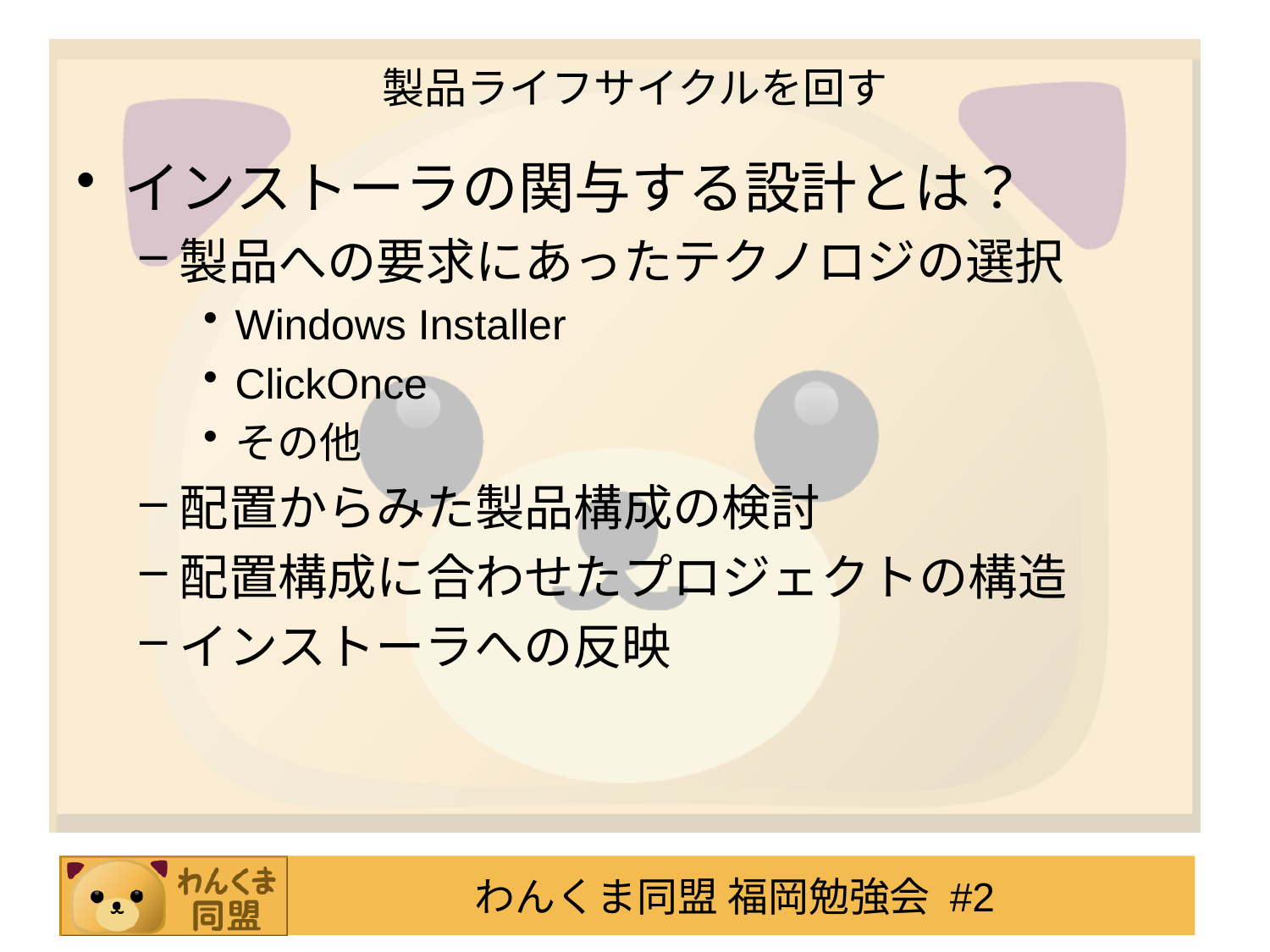

# 製品ライフサイクルを回す
インストーラの関与する設計とは？
製品への要求にあったテクノロジの選択
Windows Installer
ClickOnce
その他
配置からみた製品構成の検討
配置構成に合わせたプロジェクトの構造
インストーラへの反映